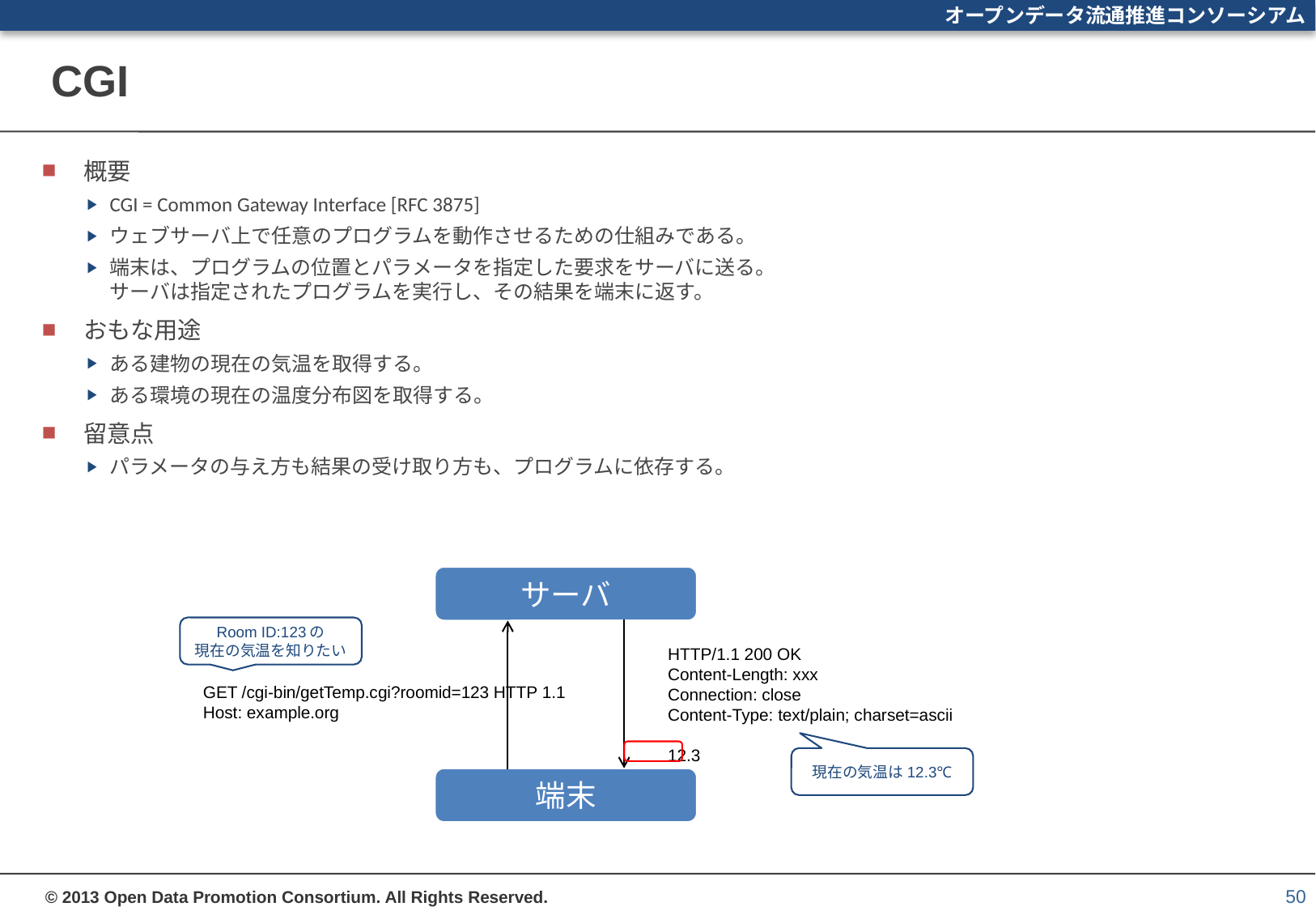

# CGI
概要
CGI = Common Gateway Interface [RFC 3875]
ウェブサーバ上で任意のプログラムを動作させるための仕組みである。
端末は、プログラムの位置とパラメータを指定した要求をサーバに送る。
サーバは指定されたプログラムを実行し、その結果を端末に返す。
おもな用途
ある建物の現在の気温を取得する。
ある環境の現在の温度分布図を取得する。
留意点
パラメータの与え方も結果の受け取り方も、プログラムに依存する。
サーバ
Room ID:123の
現在の気温を知りたい
HTTP/1.1 200 OK
Content-Length: xxx
Connection: close
Content-Type: text/plain; charset=ascii

12.3
GET /cgi-bin/getTemp.cgi?roomid=123 HTTP 1.1
Host: example.org

現在の気温は12.3℃
端末
50